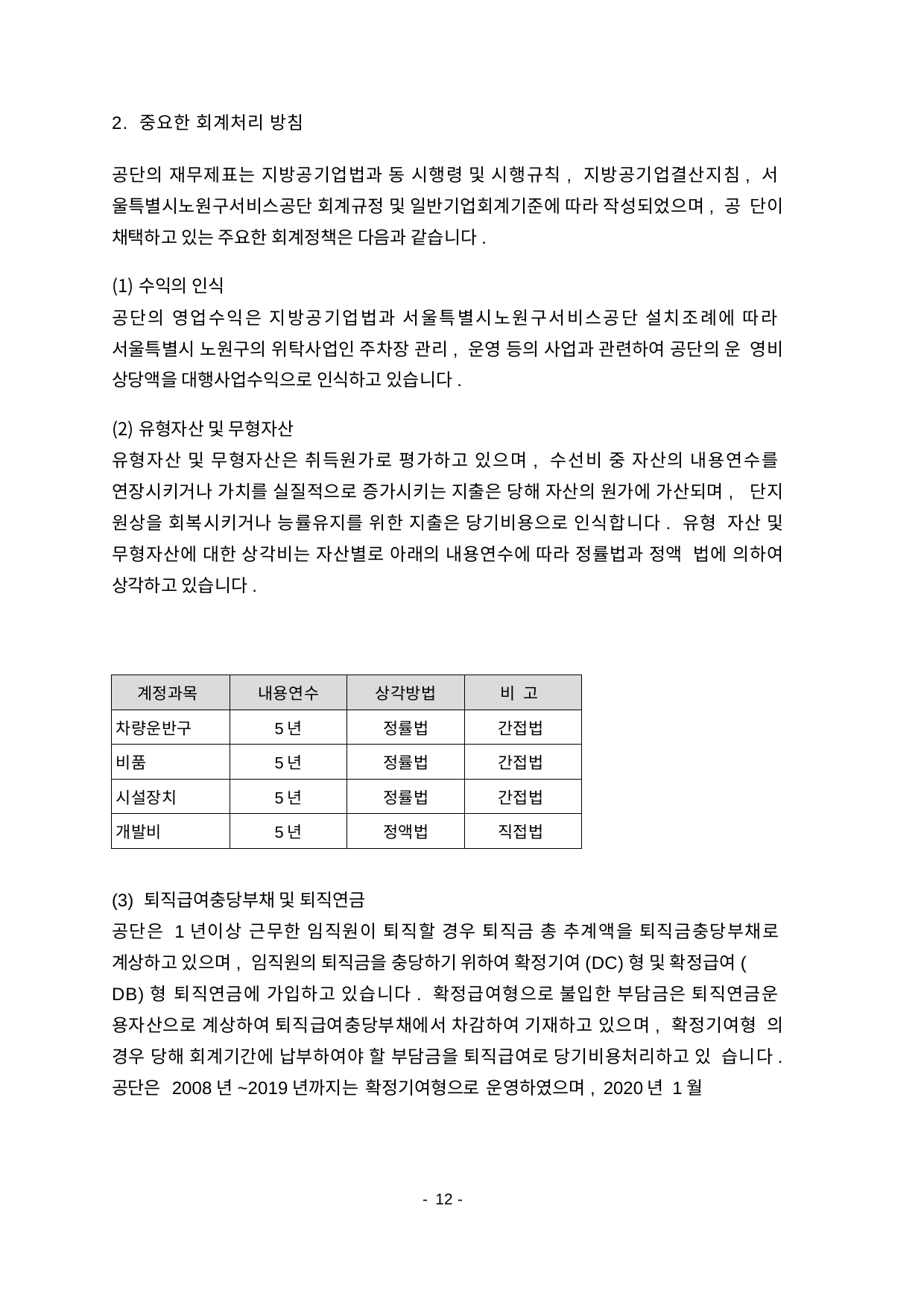

2. 중요한 회계처리 방침

공단의 재무제표는 지방공기업법과 동 시행령 및 시행규칙, 지방공기업결산지침, 서  울특별시노원구서비스공단 회계규정 및 일반기업회계기준에 따라 작성되었으며, 공  단이 채택하고 있는 주요한 회계정책은 다음과 같습니다.

수익의 인식
공단의 영업수익은 지방공기업법과 서울특별시노원구서비스공단 설치조례에 따라  서울특별시 노원구의 위탁사업인 주차장 관리, 운영 등의 사업과 관련하여 공단의 운  영비 상당액을 대행사업수익으로 인식하고 있습니다.

유형자산 및 무형자산
유형자산 및 무형자산은 취득원가로 평가하고 있으며, 수선비 중 자산의 내용연수를  연장시키거나 가치를 실질적으로 증가시키는 지출은 당해 자산의 원가에 가산되며,  단지 원상을 회복시키거나 능률유지를 위한 지출은 당기비용으로 인식합니다. 유형  자산 및 무형자산에 대한 상각비는 자산별로 아래의 내용연수에 따라 정률법과 정액  법에 의하여 상각하고 있습니다.
| 계정과목 | 내용연수 | 상각방법 | 비 고 |
| --- | --- | --- | --- |
| 차량운반구 | 5년 | 정률법 | 간접법 |
| 비품 | 5년 | 정률법 | 간접법 |
| 시설장치 | 5년 | 정률법 | 간접법 |
| 개발비 | 5년 | 정액법 | 직접법 |
(3) 퇴직급여충당부채 및 퇴직연금
공단은 1년이상 근무한 임직원이 퇴직할 경우 퇴직금 총 추계액을 퇴직금충당부채로  계상하고 있으며, 임직원의 퇴직금을 충당하기 위하여 확정기여(DC)형 및 확정급여(
DB)형 퇴직연금에 가입하고 있습니다. 확정급여형으로 불입한 부담금은 퇴직연금운  용자산으로 계상하여 퇴직급여충당부채에서 차감하여 기재하고 있으며, 확정기여형  의 경우 당해 회계기간에 납부하여야 할 부담금을 퇴직급여로 당기비용처리하고 있  습니다. 공단은 2008년~2019년까지는 확정기여형으로 운영하였으며, 2020년 1월
- 12 -